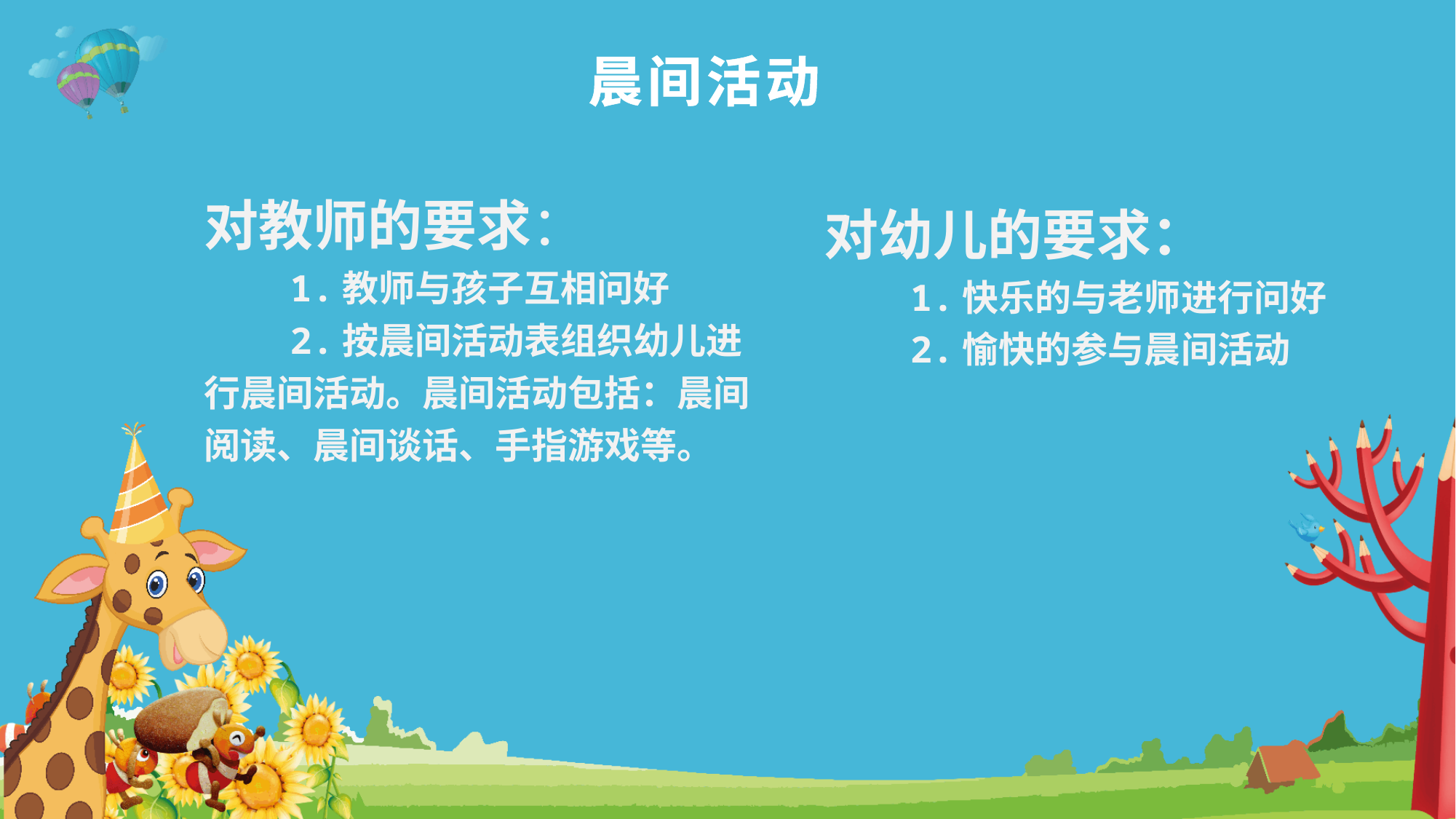

晨间活动
对教师的要求：
1.教师与孩子互相问好
2.按晨间活动表组织幼儿进行晨间活动。晨间活动包括：晨间阅读、晨间谈话、手指游戏等。
对幼儿的要求：
1.快乐的与老师进行问好
2.愉快的参与晨间活动